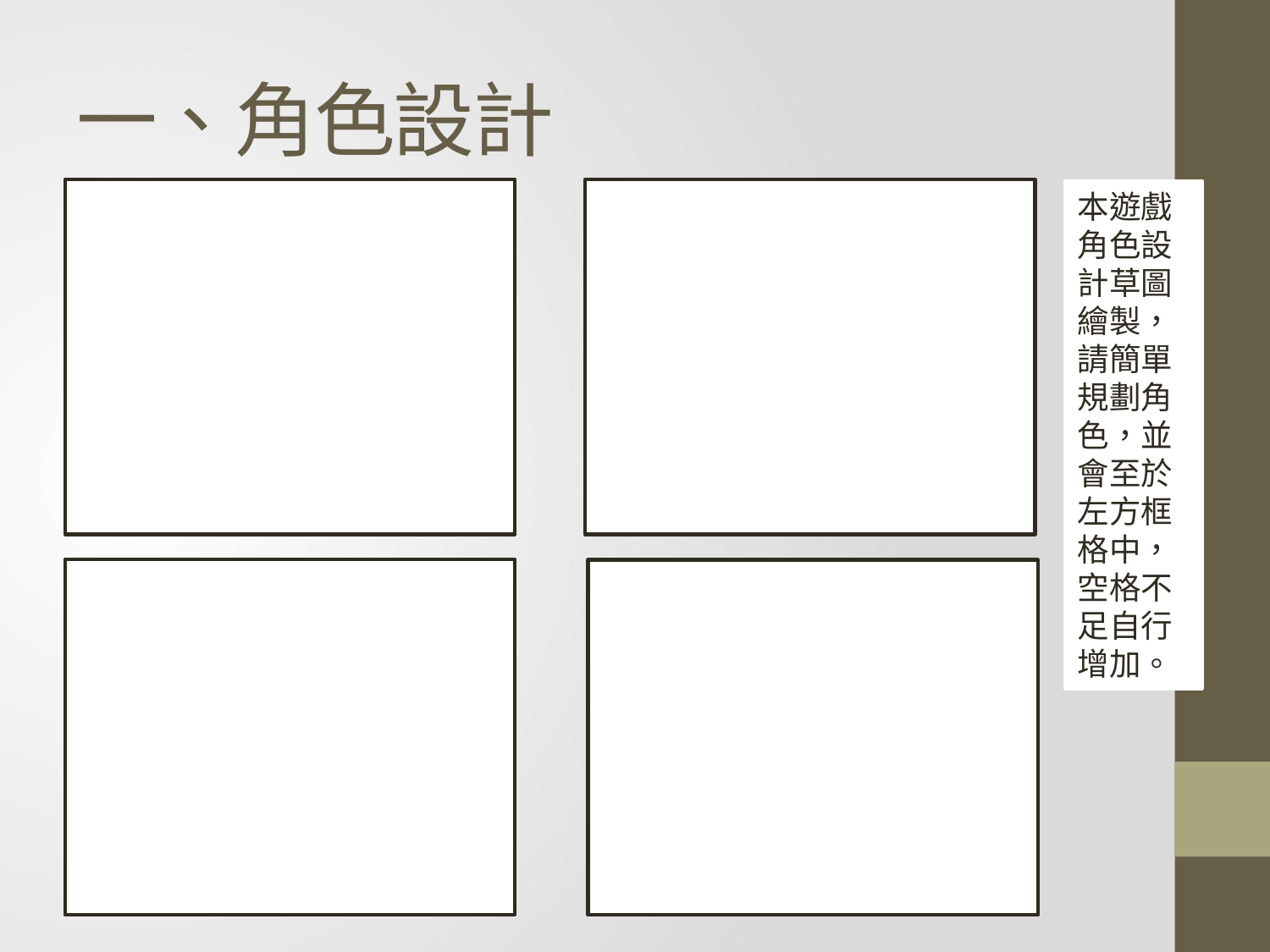

# 一、角色設計

本遊戲角色設計草圖繪製，請簡單規劃角色，並會至於左方框格中，空格不足自行增加。